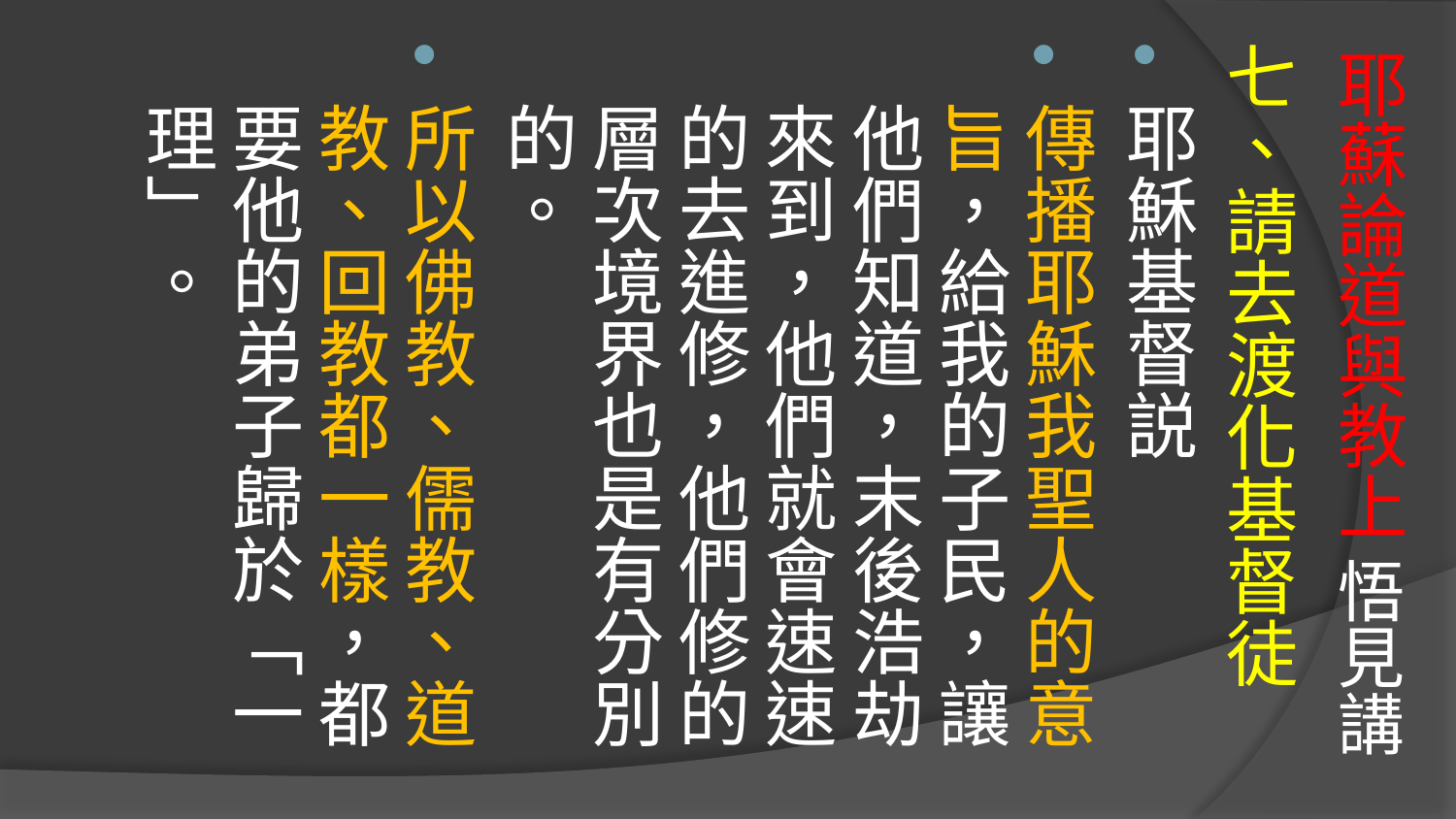

# 耶蘇論道與教上 悟見講
七、請去渡化基督徒
耶穌基督説
傳播耶穌我聖人的意旨，給我的子民，讓他們知道，末後浩劫來到，他們就會速速的去進修，他們修的層次境界也是有分別的。
所以佛教、儒教、道教、回教都一樣，都要他的弟子歸於「一理」。